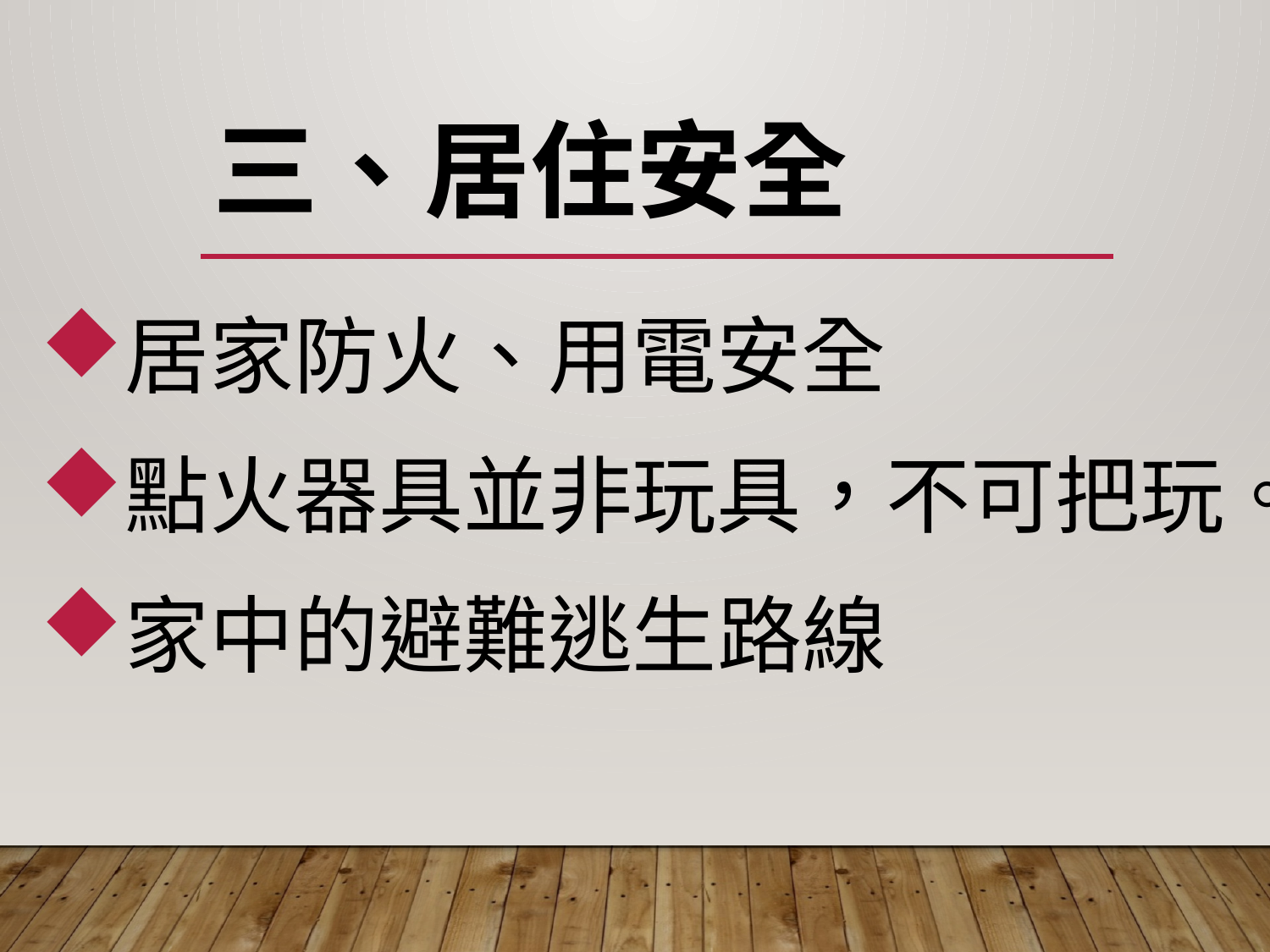

# 三、居住安全
居家防火、用電安全
點火器具並非玩具，不可把玩。
家中的避難逃生路線